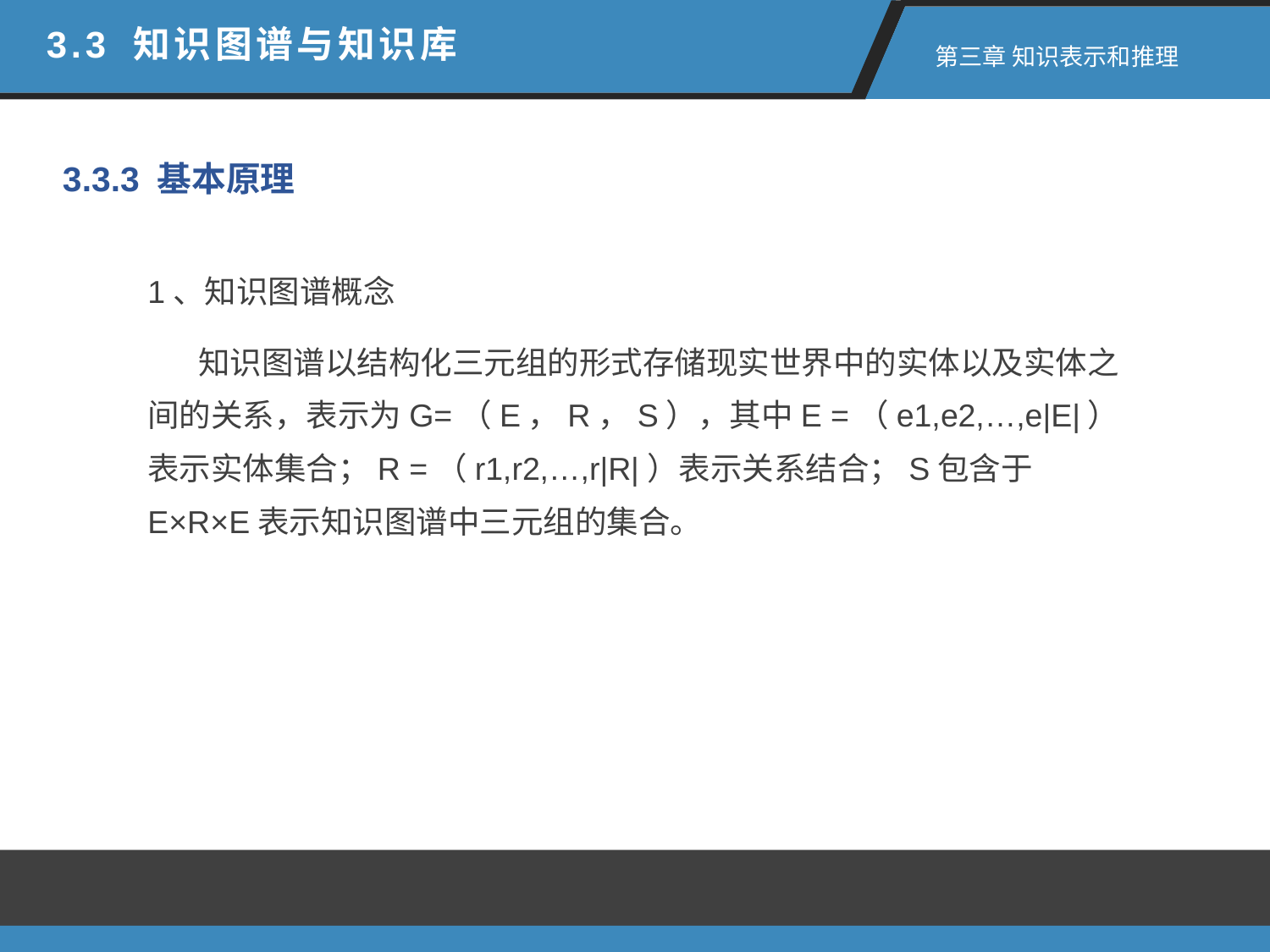

3.3 知识图谱与知识库
  第三章 知识表示和推理
3.3.3 基本原理
1、知识图谱概念
      知识图谱以结构化三元组的形式存储现实世界中的实体以及实体之间的关系，表示为G=（E，R，S），其中E =（e1,e2,…,e|E|）表示实体集合；R =（r1,r2,…,r|R|）表示关系结合；S包含于E×R×E表示知识图谱中三元组的集合。